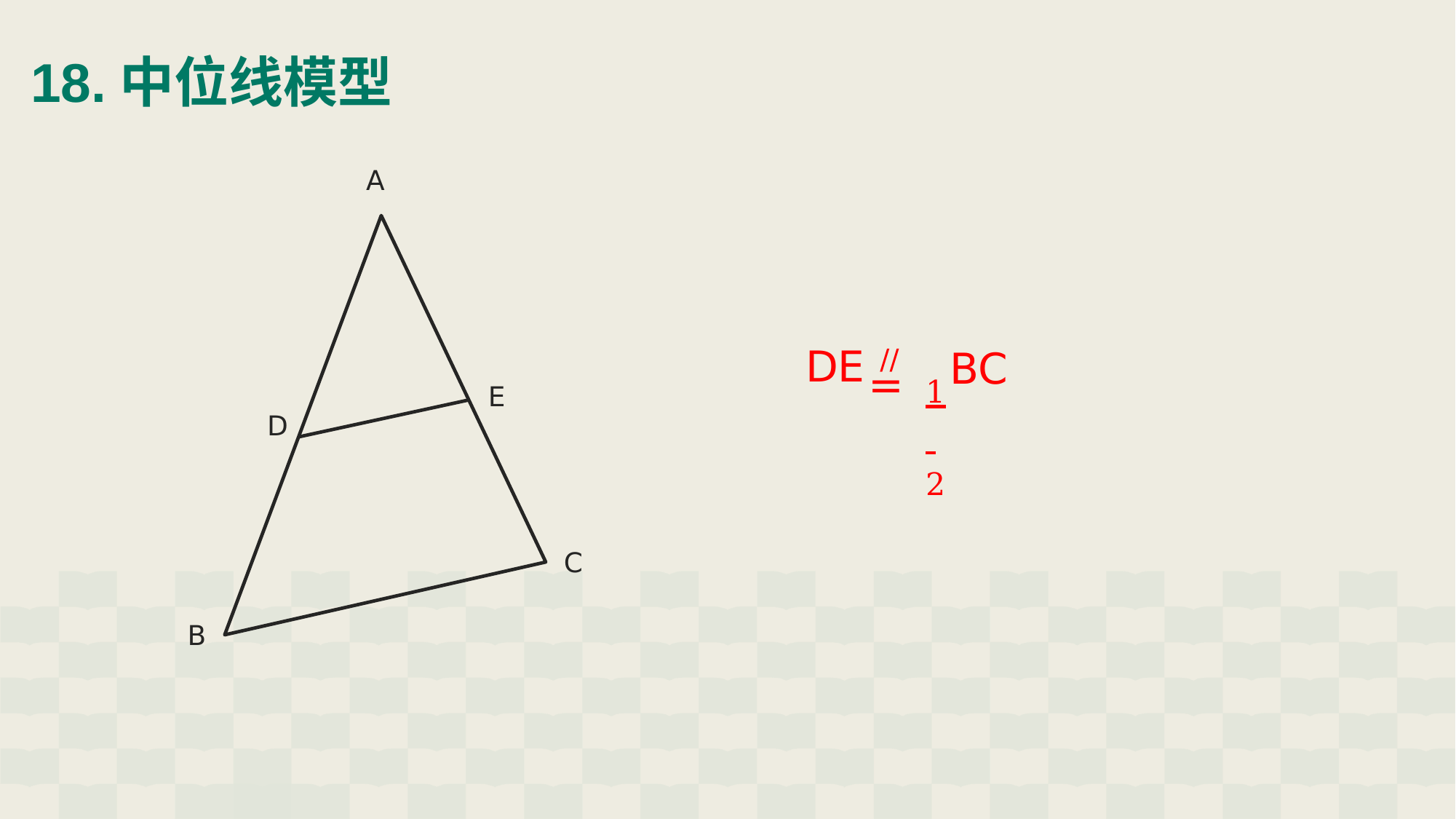

# 18.中位线模型
A

 1  2
DE
//
BC
=
E

D
C
B